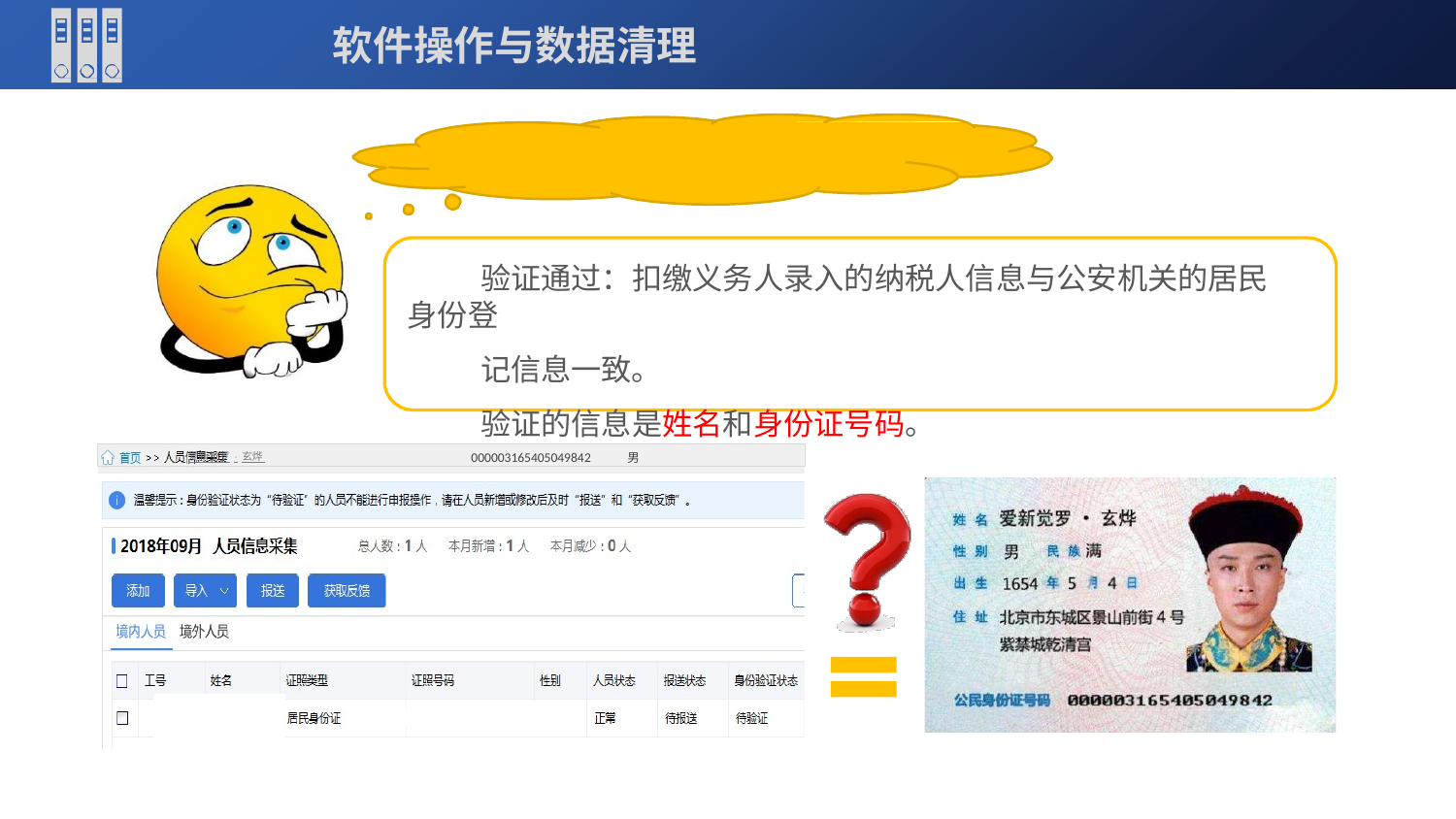

软件操作与数据清理

人员信息验证的是什么呢？？

验证通过：扣缴义务人录入的纳税人信息与公安机关的居民身份登
记信息一致。
验证的信息是姓名和身份证号码。

 爱新觉罗·玄烨 	000003165405049842	男